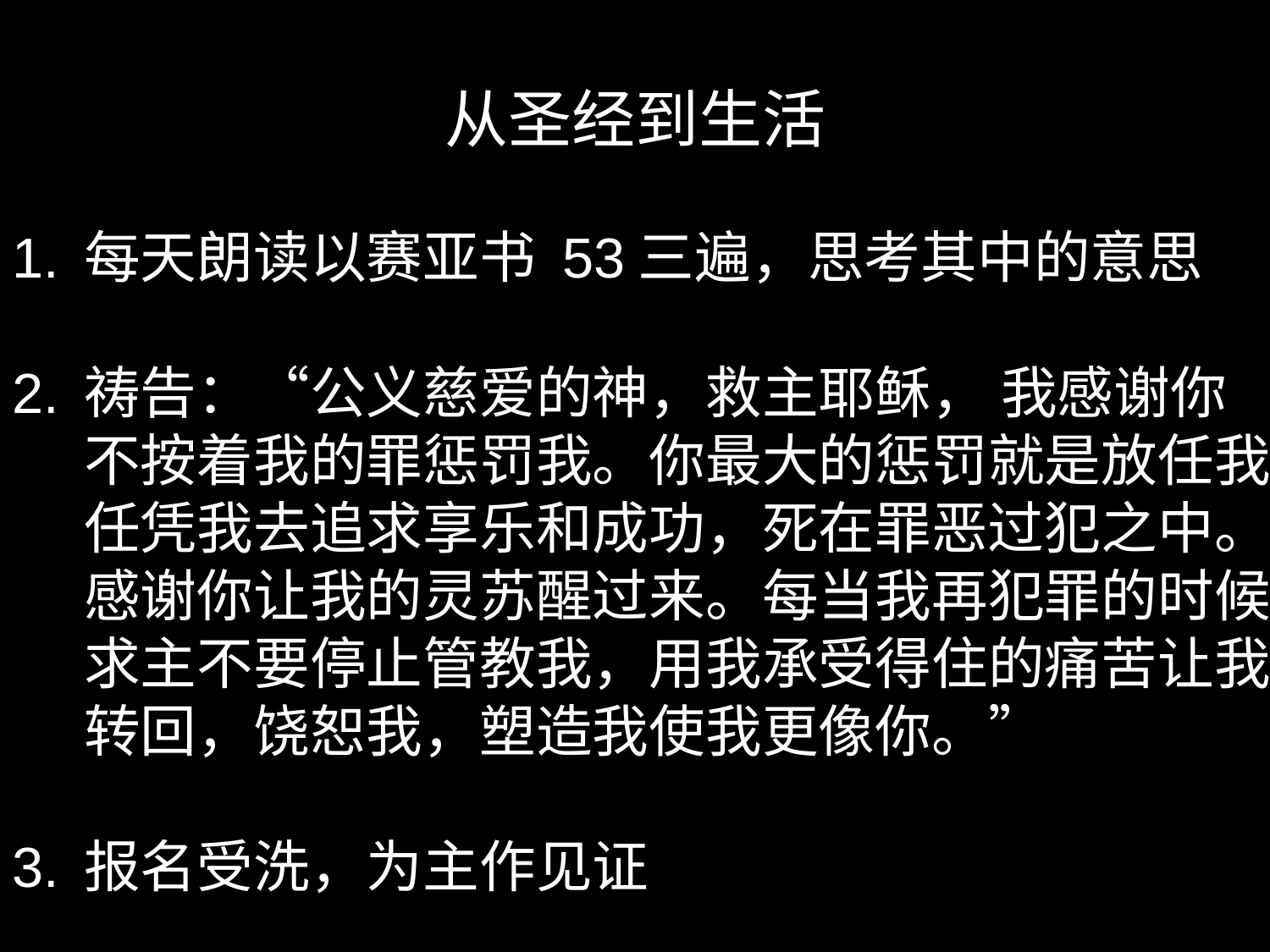

# 从圣经到生活
每天朗读以赛亚书 53三遍，思考其中的意思

祷告：“公义慈爱的神，救主耶稣， 我感谢你不按着我的罪惩罚我。你最大的惩罚就是放任我、任凭我去追求享乐和成功，死在罪恶过犯之中。感谢你让我的灵苏醒过来。每当我再犯罪的时候，求主不要停止管教我，用我承受得住的痛苦让我转回，饶恕我，塑造我使我更像你。”

报名受洗，为主作见证